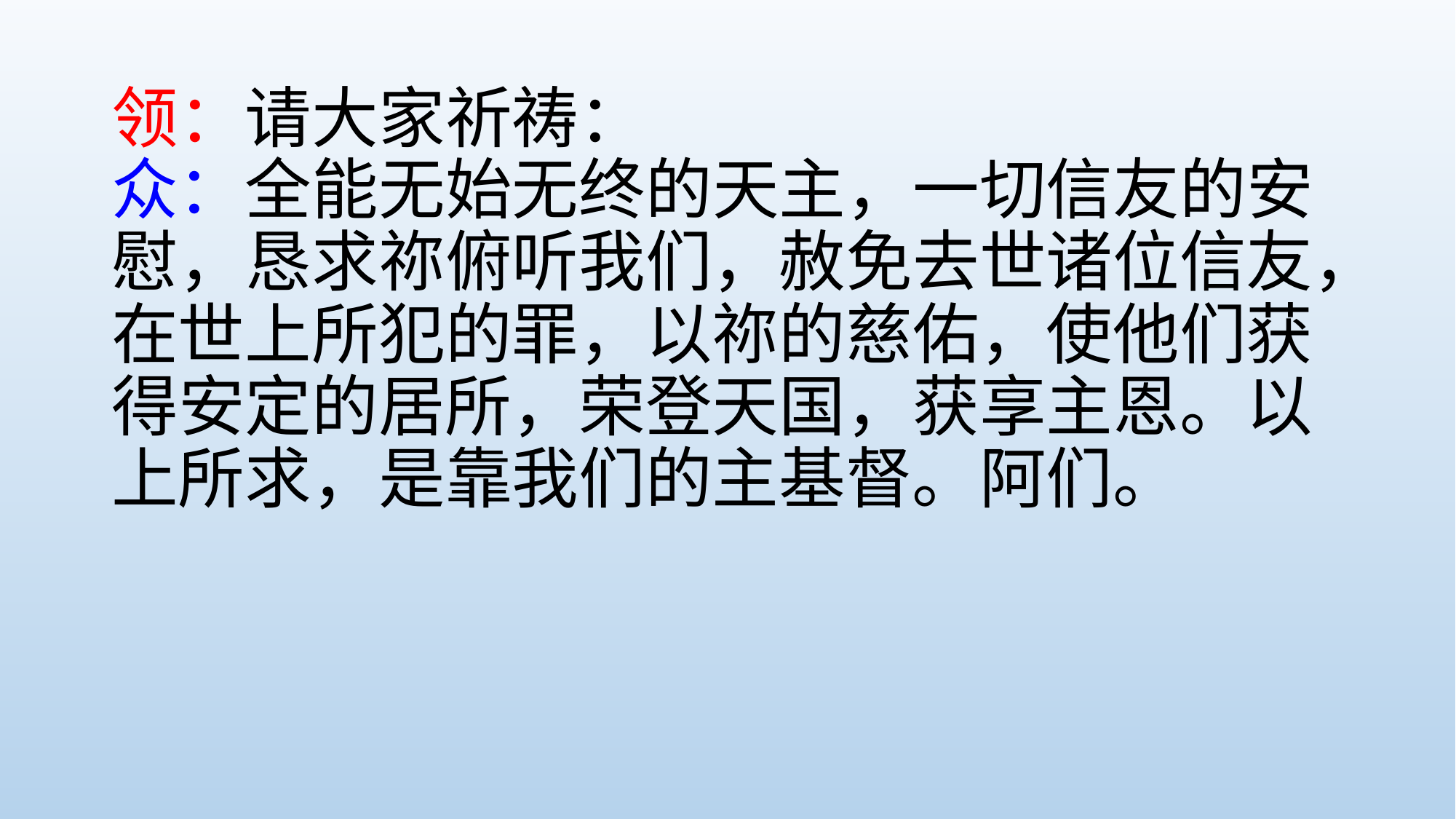

# 领：请大家祈祷： 众：全能无始无终的天主，一切信友的安慰，恳求祢俯听我们，赦免去世诸位信友，在世上所犯的罪，以祢的慈佑，使他们获得安定的居所，荣登天国，获享主恩。以上所求，是靠我们的主基督。阿们。